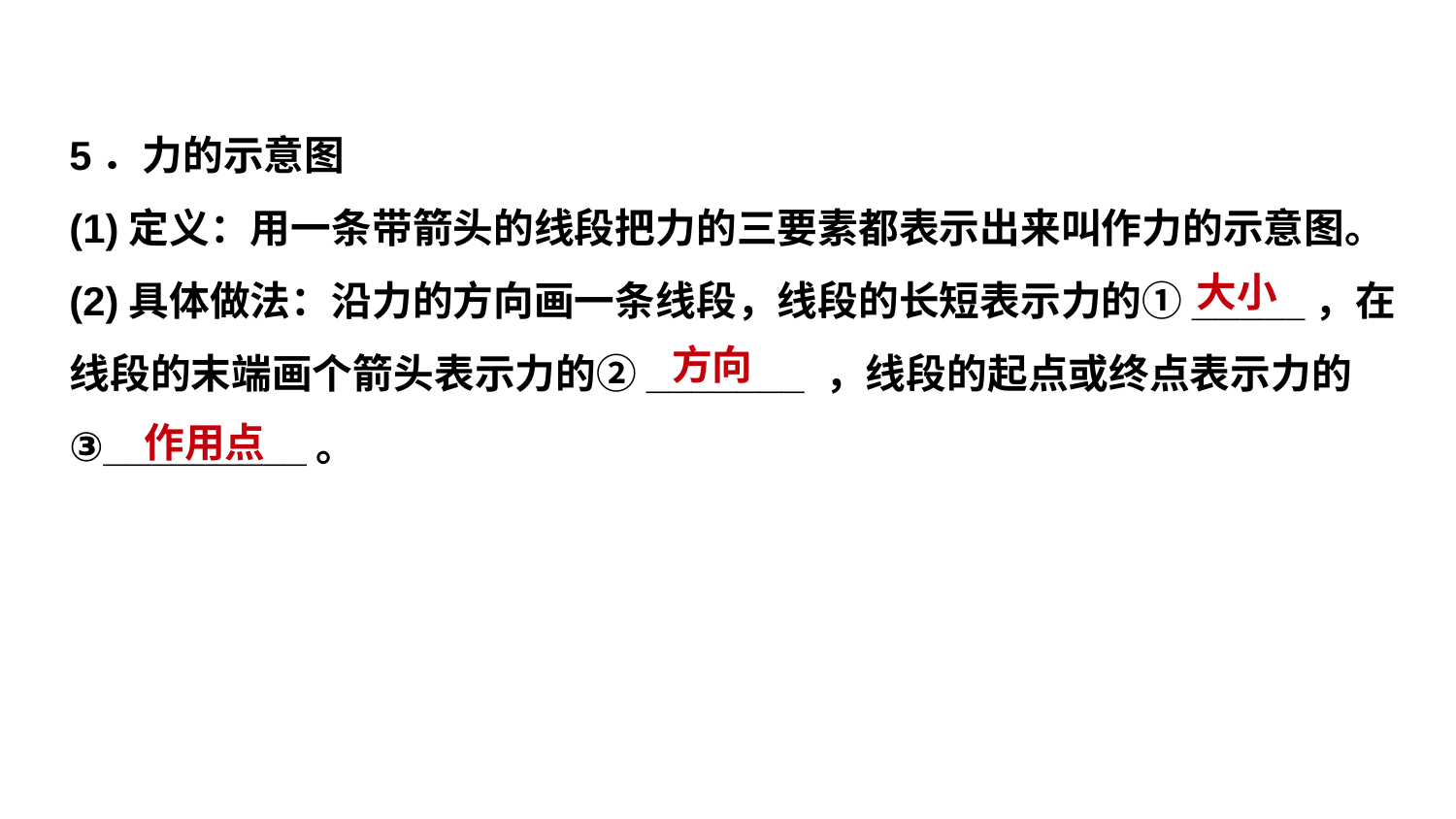

5．力的示意图
(1)定义：用一条带箭头的线段把力的三要素都表示出来叫作力的示意图。
(2)具体做法：沿力的方向画一条线段，线段的长短表示力的①_____，在
线段的末端画个箭头表示力的②_______ ，线段的起点或终点表示力的
③_________。
大小
 方向
 作用点